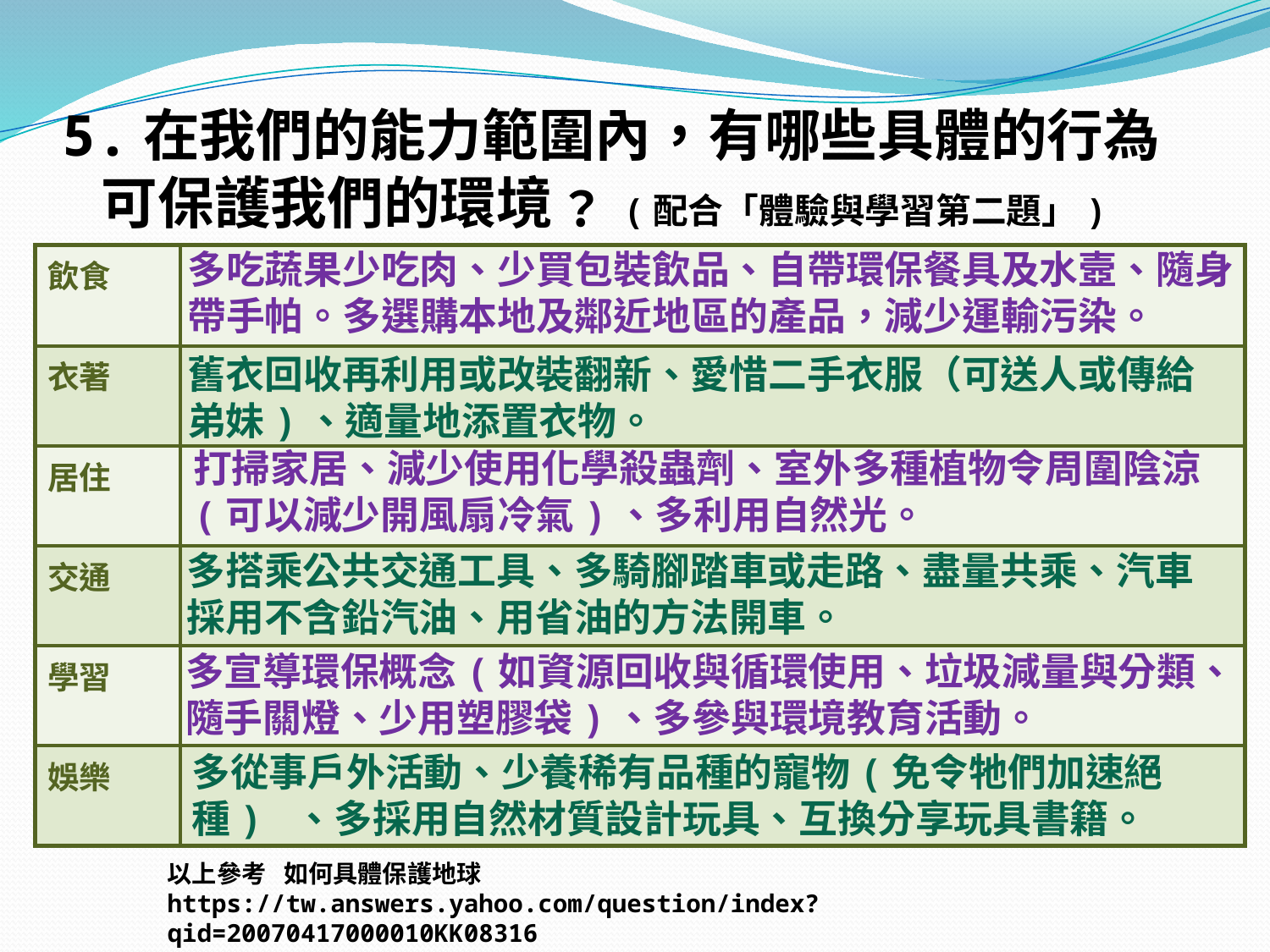

5.在我們的能力範圍內，有哪些具體的行為
  可保護我們的環境﹖(配合「體驗與學習第二題」)
多吃蔬果少吃肉、少買包裝飲品、自帶環保餐具及水壼、隨身帶手帕。多選購本地及鄰近地區的產品，減少運輸污染。
| 飲食 |  |
| --- | --- |
| 衣著 |  |
| 居住 |  |
| 交通 |  |
| 學習 |  |
| 娛樂 |  |
舊衣回收再利用或改裝翻新、愛惜二手衣服（可送人或傳給弟妹)、適量地添置衣物。
打掃家居、減少使用化學殺蟲劑、室外多種植物令周圍陰涼(可以減少開風扇冷氣)、多利用自然光。
多搭乘公共交通工具、多騎腳踏車或走路、盡量共乘、汽車採用不含鉛汽油、用省油的方法開車。
多宣導環保概念(如資源回收與循環使用、垃圾減量與分類、隨手關燈、少用塑膠袋)、多參與環境教育活動。
多從事戶外活動、少養稀有品種的寵物(免令牠們加速絕種) 、多採用自然材質設計玩具、互換分享玩具書籍。
以上參考   如何具體保護地球
https://tw.answers.yahoo.com/question/index?qid=20070417000010KK08316